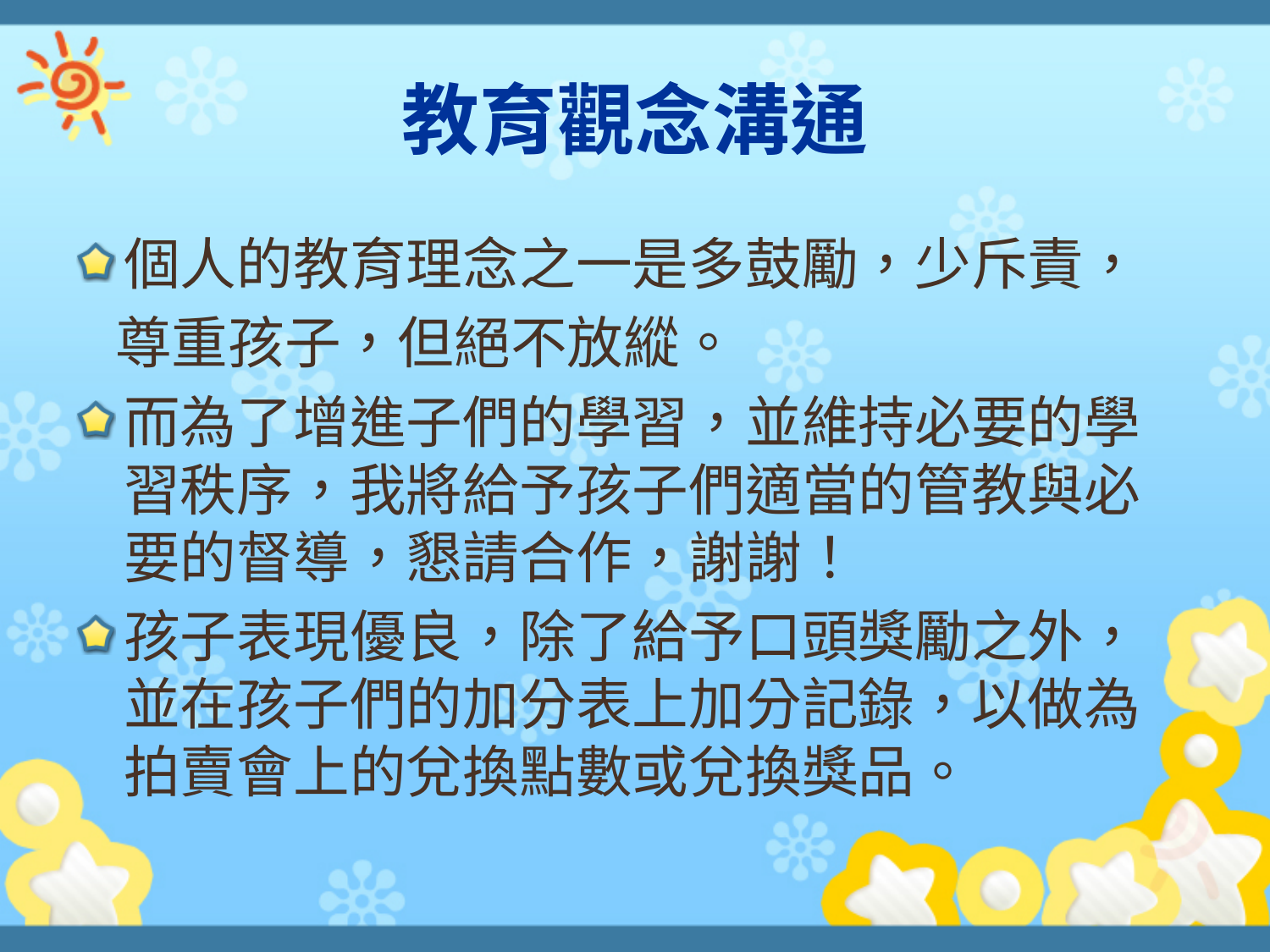

# 教育觀念溝通
個人的教育理念之一是多鼓勵，少斥責，
  尊重孩子，但絕不放縱。
而為了增進子們的學習，並維持必要的學習秩序，我將給予孩子們適當的管教與必要的督導，懇請合作，謝謝！
孩子表現優良，除了給予口頭獎勵之外，並在孩子們的加分表上加分記錄，以做為拍賣會上的兌換點數或兌換獎品。